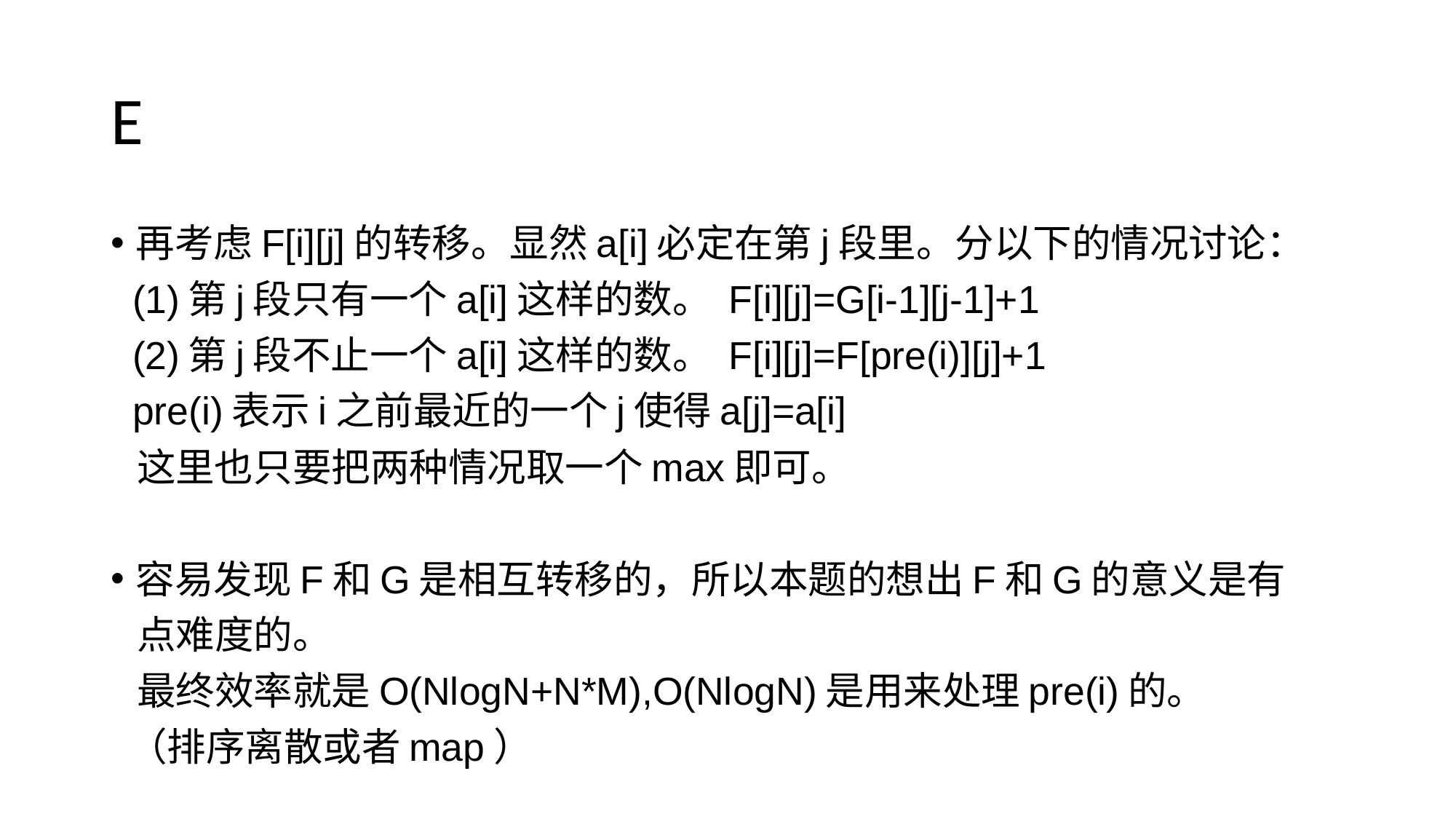

# E
再考虑F[i][j]的转移。显然a[i]必定在第j段里。分以下的情况讨论：
  (1)第j段只有一个a[i]这样的数。 F[i][j]=G[i-1][j-1]+1
  (2)第j段不止一个a[i]这样的数。 F[i][j]=F[pre(i)][j]+1
  pre(i)表示i之前最近的一个j使得a[j]=a[i]
  这里也只要把两种情况取一个max即可。

容易发现F和G是相互转移的，所以本题的想出F和G的意义是有
  点难度的。
  最终效率就是O(NlogN+N*M),O(NlogN)是用来处理pre(i)的。
 （排序离散或者map）